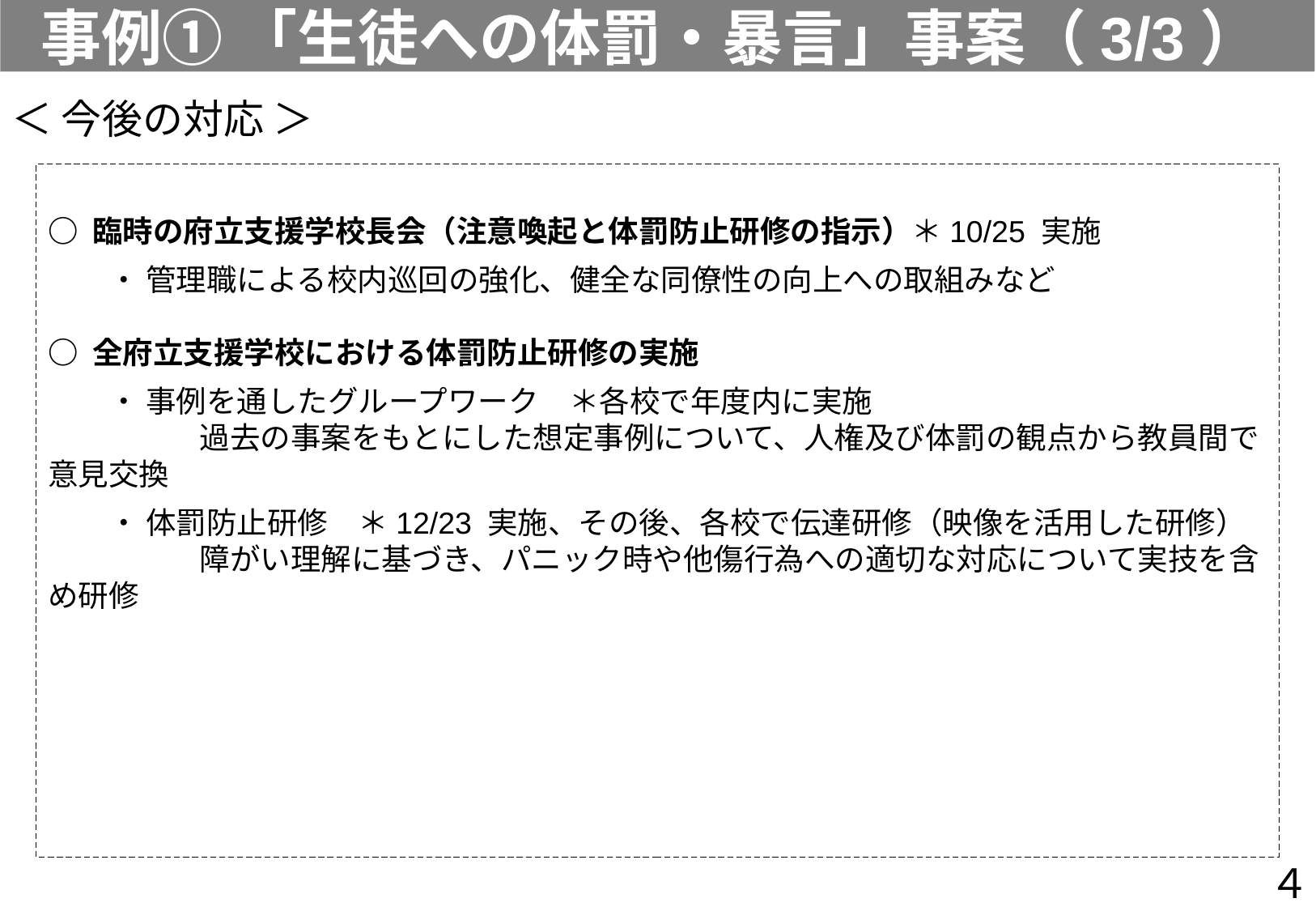

事例① 「生徒への体罰・暴言」事案（3/3）
＜ 今後の対応 ＞

○ 臨時の府立支援学校長会（注意喚起と体罰防止研修の指示）＊10/25 実施

　　・ 管理職による校内巡回の強化、健全な同僚性の向上への取組みなど

○ 全府立支援学校における体罰防止研修の実施

　　・ 事例を通したグループワーク　＊各校で年度内に実施
　　　　　過去の事案をもとにした想定事例について、人権及び体罰の観点から教員間で意見交換

　　・ 体罰防止研修　＊12/23 実施、その後、各校で伝達研修（映像を活用した研修）
　　　　　障がい理解に基づき、パニック時や他傷行為への適切な対応について実技を含め研修
４